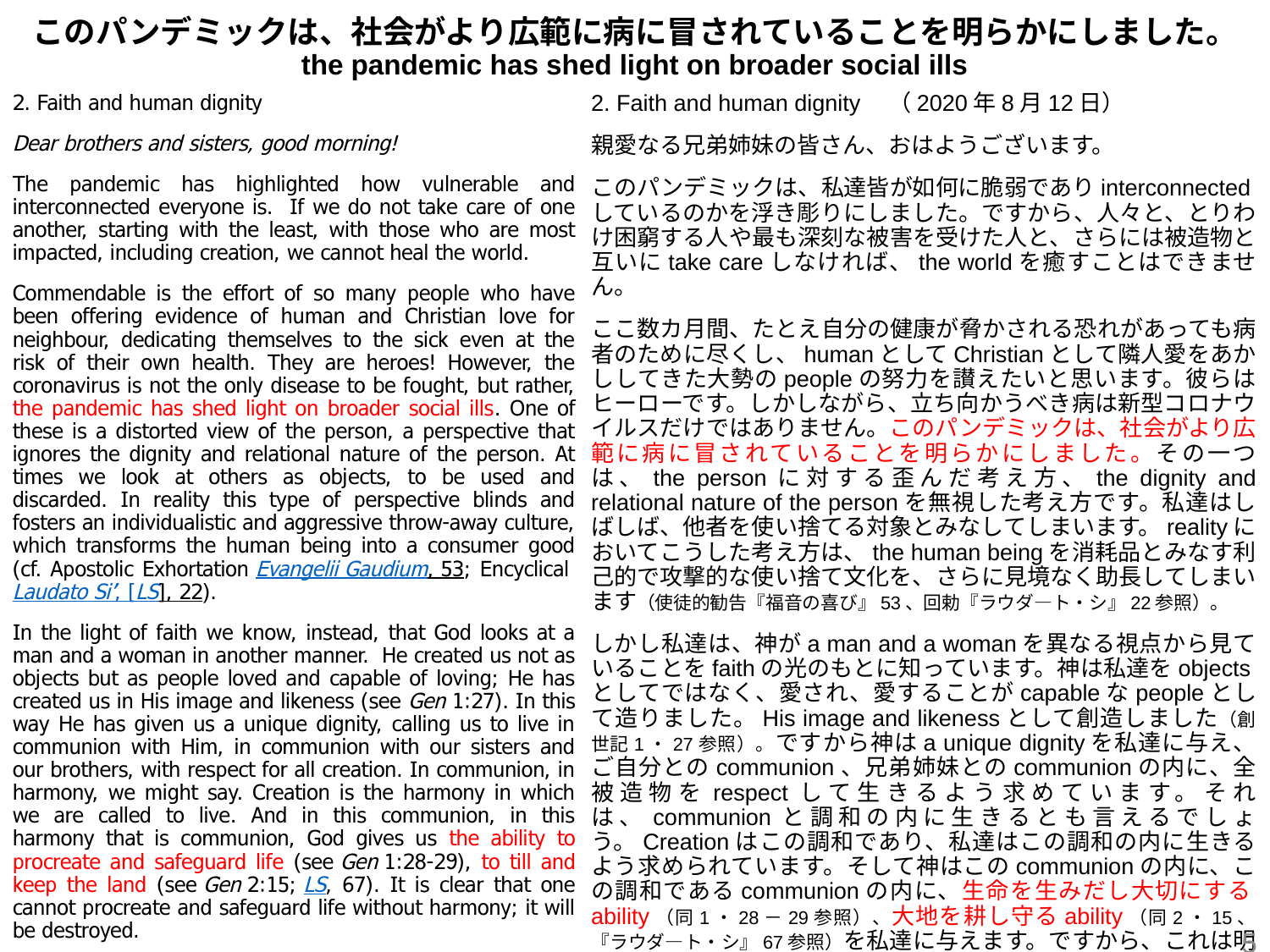

# このパンデミックは、社会がより広範に病に冒されていることを明らかにしました。 the pandemic has shed light on broader social ills
2. Faith and human dignity
Dear brothers and sisters, good morning!
The pandemic has highlighted how vulnerable and interconnected everyone is.  If we do not take care of one another, starting with the least, with those who are most impacted, including creation, we cannot heal the world.
Commendable is the effort of so many people who have been offering evidence of human and Christian love for neighbour, dedicating themselves to the sick even at the risk of their own health. They are heroes! However, the coronavirus is not the only disease to be fought, but rather, the pandemic has shed light on broader social ills. One of these is a distorted view of the person, a perspective that ignores the dignity and relational nature of the person. At times we look at others as objects, to be used and discarded. In reality this type of perspective blinds and fosters an individualistic and aggressive throw-away culture, which transforms the human being into a consumer good (cf. Apostolic Exhortation Evangelii Gaudium, 53; Encyclical Laudato Si’, [LS], 22).
In the light of faith we know, instead, that God looks at a man and a woman in another manner.  He created us not as objects but as people loved and capable of loving; He has created us in His image and likeness (see Gen 1:27). In this way He has given us a unique dignity, calling us to live in communion with Him, in communion with our sisters and our brothers, with respect for all creation. In communion, in harmony, we might say. Creation is the harmony in which we are called to live. And in this communion, in this harmony that is communion, God gives us the ability to procreate and safeguard life (see Gen 1:28-29), to till and keep the land (see Gen 2:15; LS, 67). It is clear that one cannot procreate and safeguard life without harmony; it will be destroyed.
2. Faith and human dignity　（2020年8月12日）
親愛なる兄弟姉妹の皆さん、おはようございます。
このパンデミックは、私達皆が如何に脆弱でありinterconnectedしているのかを浮き彫りにしました。ですから、人々と、とりわけ困窮する人や最も深刻な被害を受けた人と、さらには被造物と互いにtake careしなければ、the worldを癒すことはできません。
ここ数カ月間、たとえ自分の健康が脅かされる恐れがあっても病者のために尽くし、humanとしてChristianとして隣人愛をあかししてきた大勢のpeopleの努力を讃えたいと思います。彼らはヒーローです。しかしながら、立ち向かうべき病は新型コロナウイルスだけではありません。このパンデミックは、社会がより広範に病に冒されていることを明らかにしました。その一つは、the personに対する歪んだ考え方、the dignity and relational nature of the personを無視した考え方です。私達はしばしば、他者を使い捨てる対象とみなしてしまいます。realityにおいてこうした考え方は、the human beingを消耗品とみなす利己的で攻撃的な使い捨て文化を、さらに見境なく助長してしまいます（使徒的勧告『福音の喜び』53、回勅『ラウダ―ト・シ』22参照）。
しかし私達は、神がa man and a womanを異なる視点から見ていることをfaithの光のもとに知っています。神は私達をobjectsとしてではなく、愛され、愛することがcapableなpeopleとして造りました。His image and likenessとして創造しました（創世記1・27参照）。ですから神はa unique dignityを私達に与え、ご自分とのcommunion、兄弟姉妹とのcommunionの内に、全被造物をrespectして生きるよう求めています。それは、communionと調和の内に生きるとも言えるでしょう。Creationはこの調和であり、私達はこの調和の内に生きるよう求められています。そして神はこのcommunionの内に、この調和であるcommunionの内に、生命を生みだし大切にするability（同1・28－29参照）、大地を耕し守るability（同2・15、『ラウダ―ト・シ』67参照）を私達に与えます。ですから、これは明らかなことですが、調和がなければ、生命を生みだし大切にすることはできません。破壊してしまいます。
5